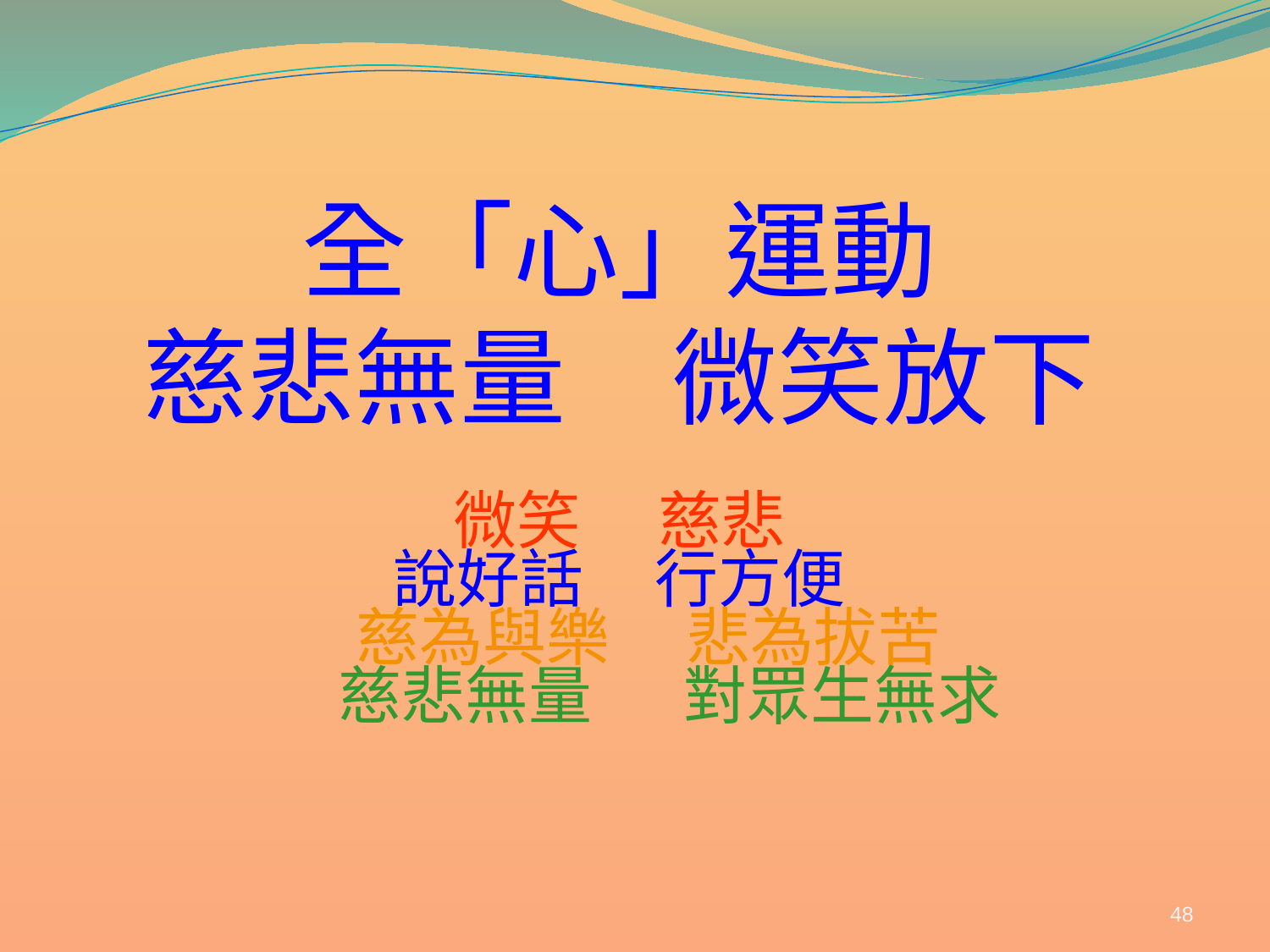

# 全「心」運動 慈悲無量　微笑放下

微笑　 慈悲
說好話     行方便
   慈為與樂 　悲為拔苦
      慈悲無量　  對眾生無求

48